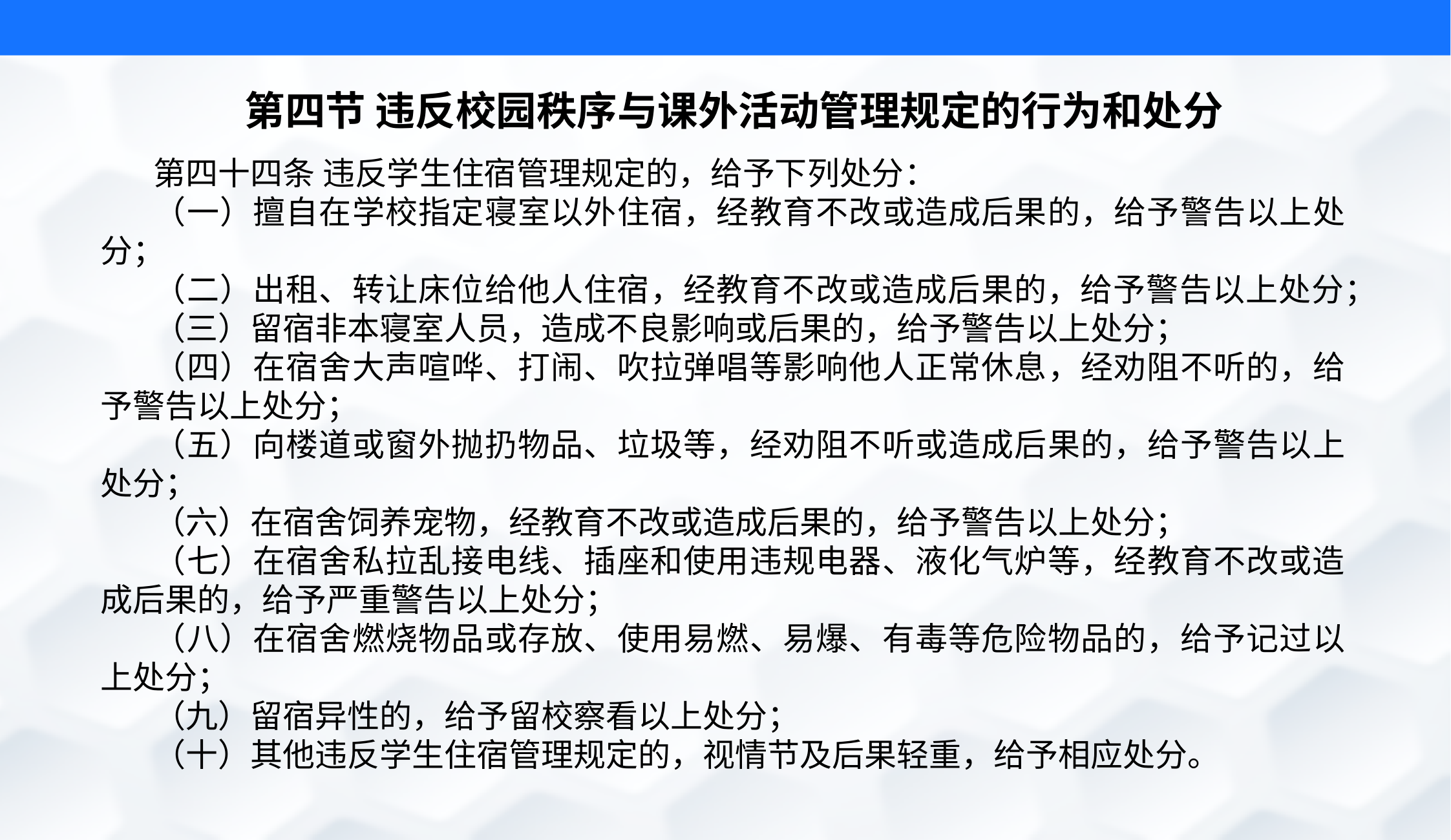

第四节 违反校园秩序与课外活动管理规定的行为和处分
第四十四条 违反学生住宿管理规定的，给予下列处分：
（一）擅自在学校指定寝室以外住宿，经教育不改或造成后果的，给予警告以上处分；
（二）出租、转让床位给他人住宿，经教育不改或造成后果的，给予警告以上处分；
（三）留宿非本寝室人员，造成不良影响或后果的，给予警告以上处分；
（四）在宿舍大声喧哗、打闹、吹拉弹唱等影响他人正常休息，经劝阻不听的，给予警告以上处分；
（五）向楼道或窗外抛扔物品、垃圾等，经劝阻不听或造成后果的，给予警告以上处分；
（六）在宿舍饲养宠物，经教育不改或造成后果的，给予警告以上处分；
（七）在宿舍私拉乱接电线、插座和使用违规电器、液化气炉等，经教育不改或造成后果的，给予严重警告以上处分；
（八）在宿舍燃烧物品或存放、使用易燃、易爆、有毒等危险物品的，给予记过以上处分；
（九）留宿异性的，给予留校察看以上处分；
（十）其他违反学生住宿管理规定的，视情节及后果轻重，给予相应处分。